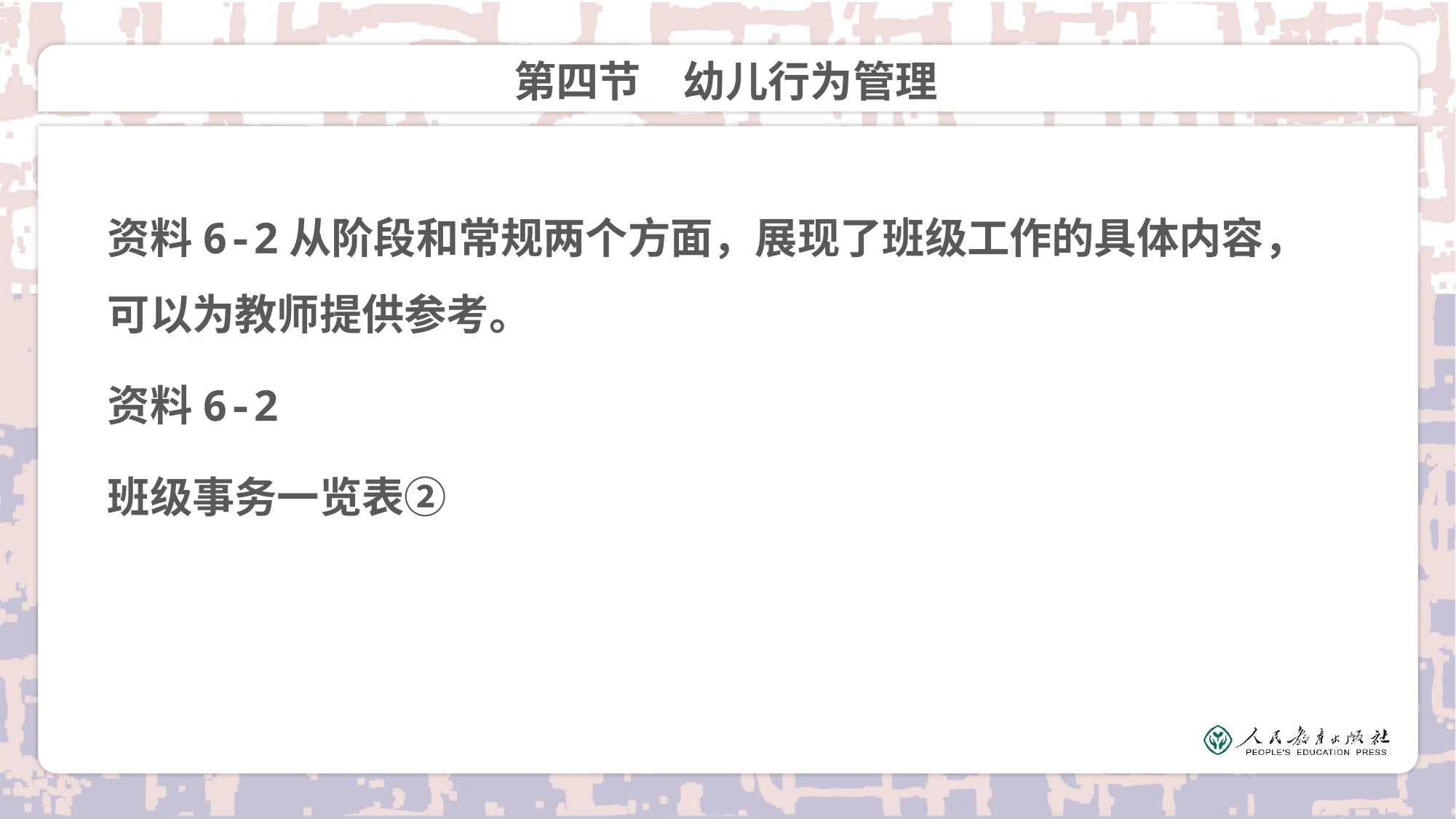

# 第四节　幼儿行为管理
资料6-2从阶段和常规两个方面，展现了班级工作的具体内容，可以为教师提供参考。
资料6-2
班级事务一览表②